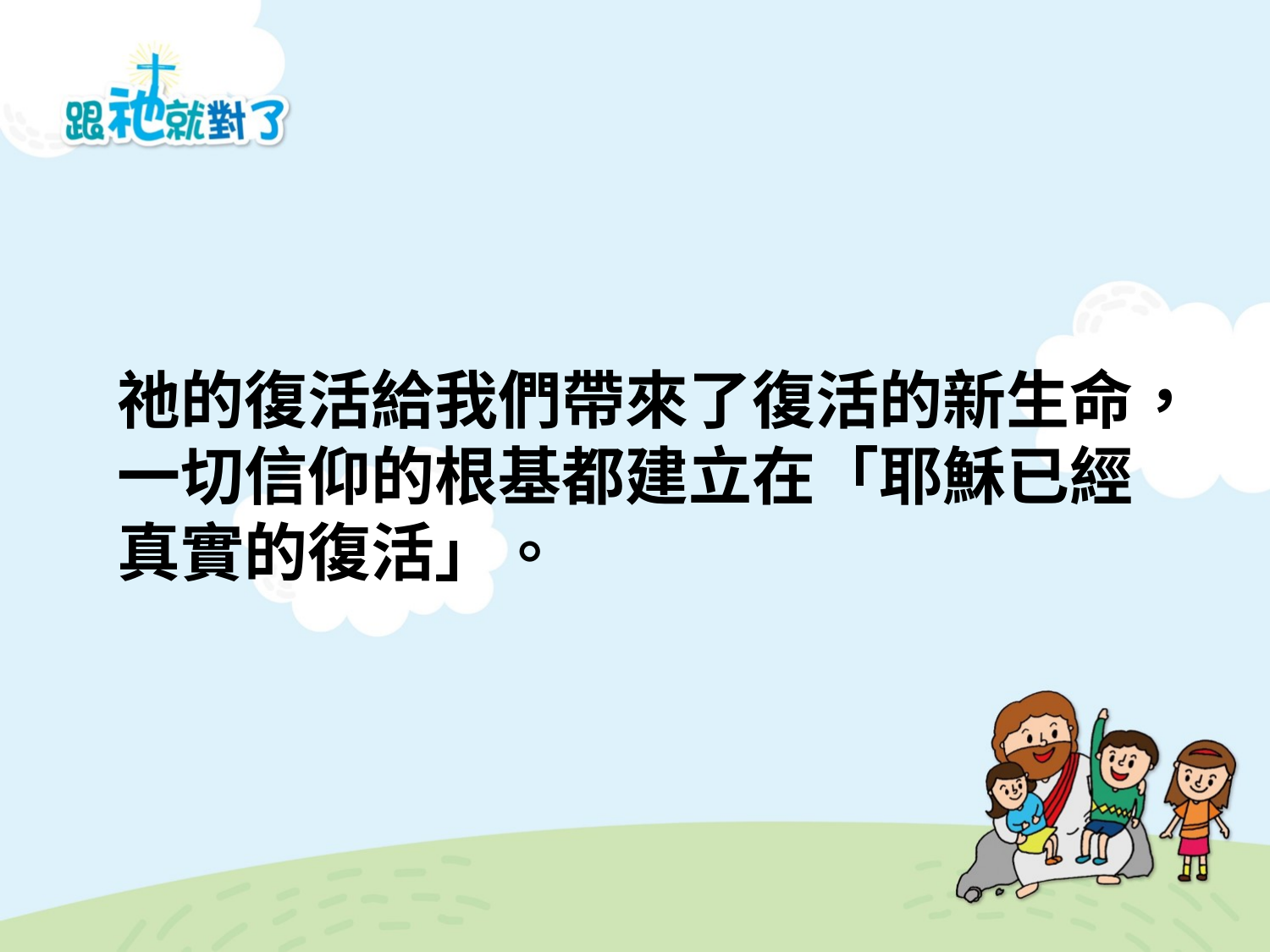

祂的復活給我們帶來了復活的新生命，一切信仰的根基都建立在「耶穌已經真實的復活」。